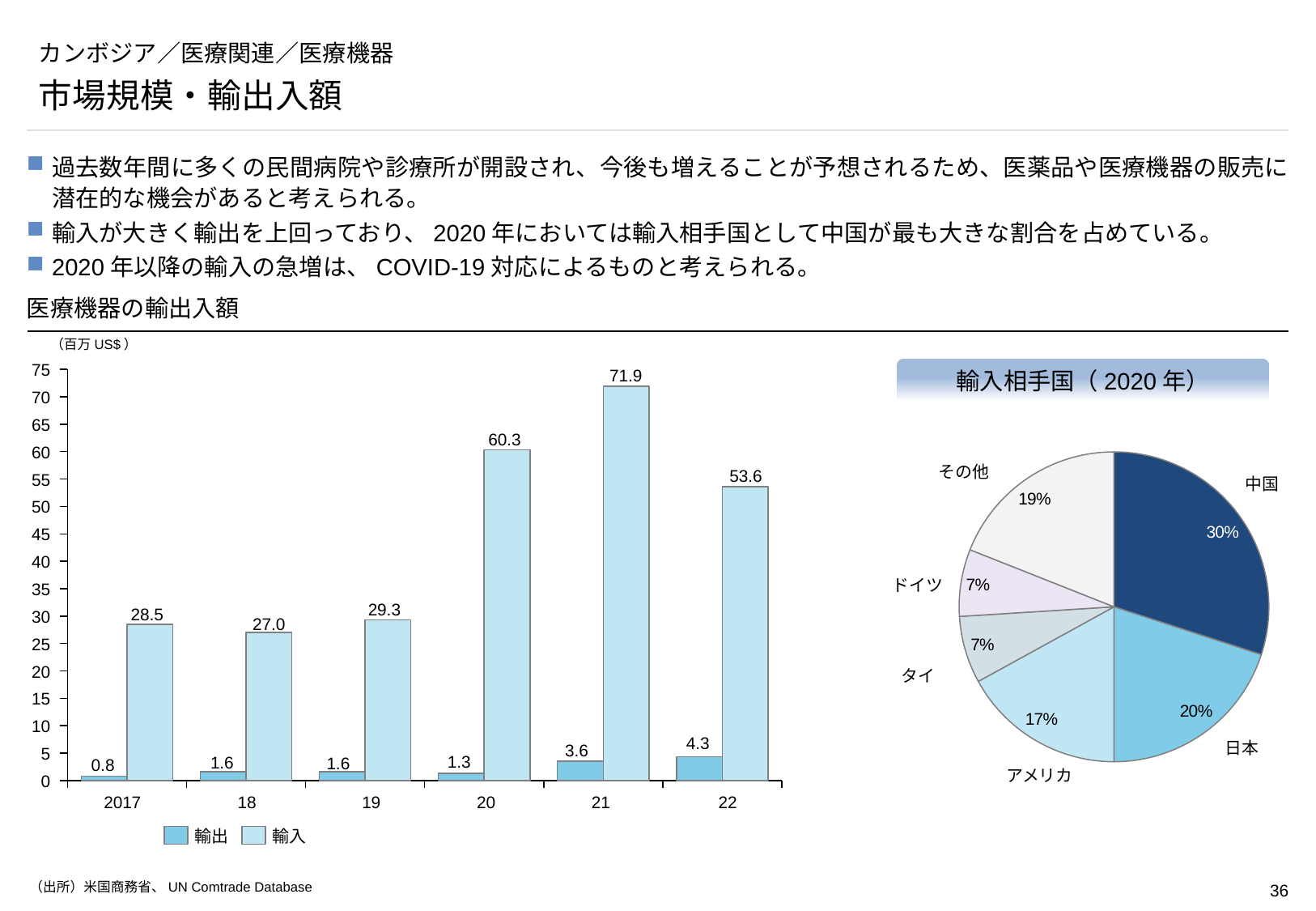

# カンボジア／医療関連／医療機器
市場規模・輸出入額
過去数年間に多くの民間病院や診療所が開設され、今後も増えることが予想されるため、医薬品や医療機器の販売に潜在的な機会があると考えられる。
輸入が大きく輸出を上回っており、2020年においては輸入相手国として中国が最も大きな割合を占めている。
2020年以降の輸入の急増は、COVID-19対応によるものと考えられる。
医療機器の輸出入額
（百万US$）

### Chart

| Category |  |  |
|---|---|---|
輸入相手国（2020年）
75
71.9
70
65
60.3

### Chart

| Category |  |
|---|---|
60

### Chart

| Category |
|---|
その他
53.6
55
中国
50
45
40
ドイツ
35
29.3
28.5
30
27.0
25
20
タイ
15
10
4.3
日本
3.6
5
1.3
1.6
1.6
0.8
アメリカ
0
2017
18
19
20
21
22
輸出
輸入

（出所）米国商務省、UN Comtrade Database